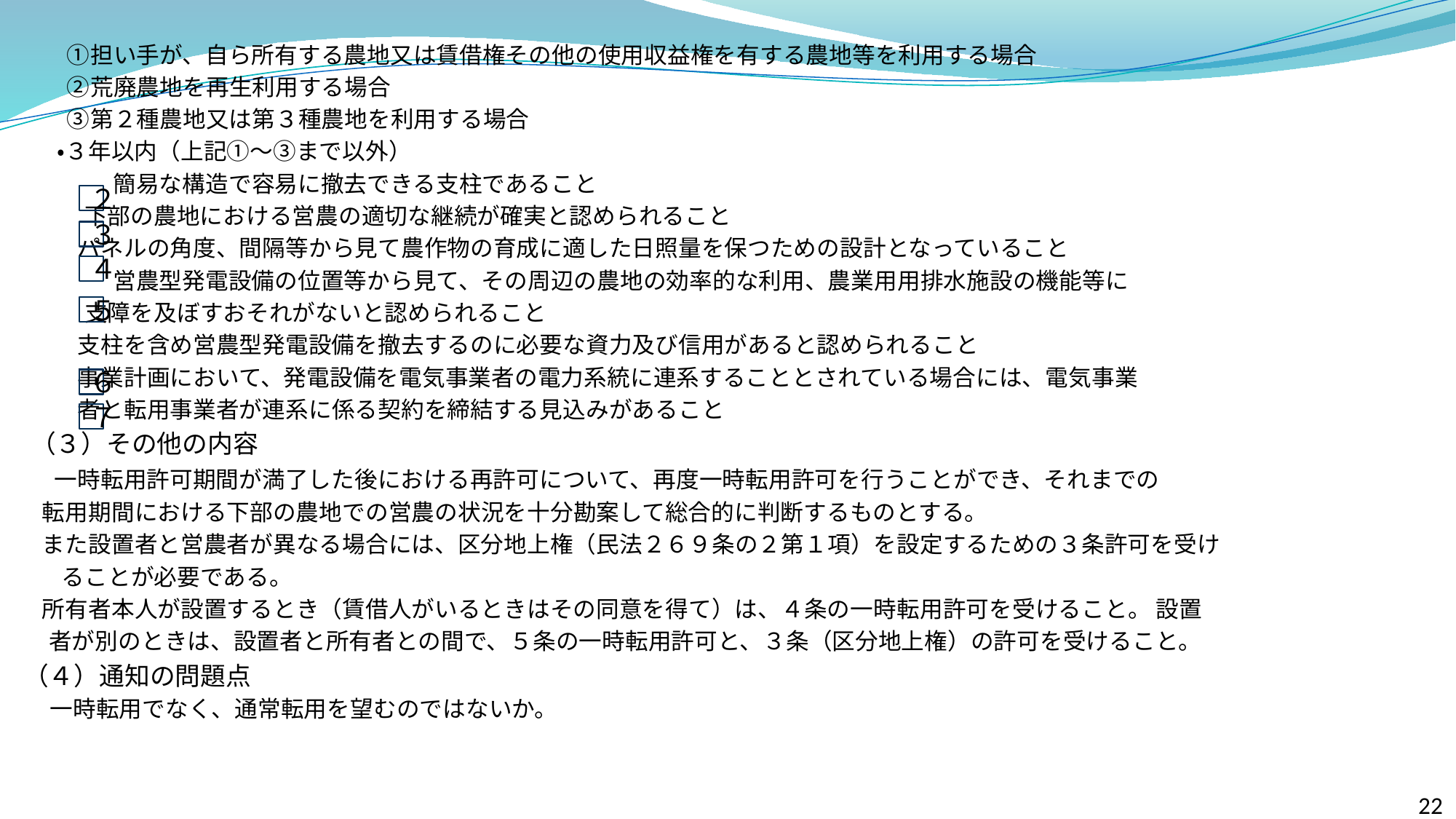

①担い手が、自ら所有する農地又は賃借権その他の使用収益権を有する農地等を利用する場合
            ②荒廃農地を再生利用する場合
            ③第２種農地又は第３種農地を利用する場合
          ・３年以内（上記①～③まで以外）
　　　　   簡易な構造で容易に撤去できる支柱であること
　           下部の農地における営農の適切な継続が確実と認められること
              パネルの角度、間隔等から見て農作物の育成に適した日照量を保つための設計となっていること
　　　　   営農型発電設備の位置等から見て、その周辺の農地の効率的な利用、農業用用排水施設の機能等に
　           支障を及ぼすおそれがないと認められること
              支柱を含め営農型発電設備を撤去するのに必要な資力及び信用があると認められること
              事業計画において、発電設備を電気事業者の電力系統に連系することとされている場合には、電気事業
              者と転用事業者が連系に係る契約を締結する見込みがあること
　（３）その他の内容
 　   一時転用許可期間が満了した後における再許可について、再度一時転用許可を行うことができ、それまでの
       転用期間における下部の農地での営農の状況を十分勘案して総合的に判断するものとする。
       また設置者と営農者が異なる場合には、区分地上権（民法２６９条の２第１項）を設定するための３条許可を受け
　　  ることが必要である。
       所有者本人が設置するとき（賃借人がいるときはその同意を得て）は、４条の一時転用許可を受けること。 設置
　    者が別のときは、設置者と所有者との間で、５条の一時転用許可と、３条（区分地上権）の許可を受けること。
   （４）通知の問題点
 　   一時転用でなく、通常転用を望むのではないか。

２
３
４
５
６
７

22